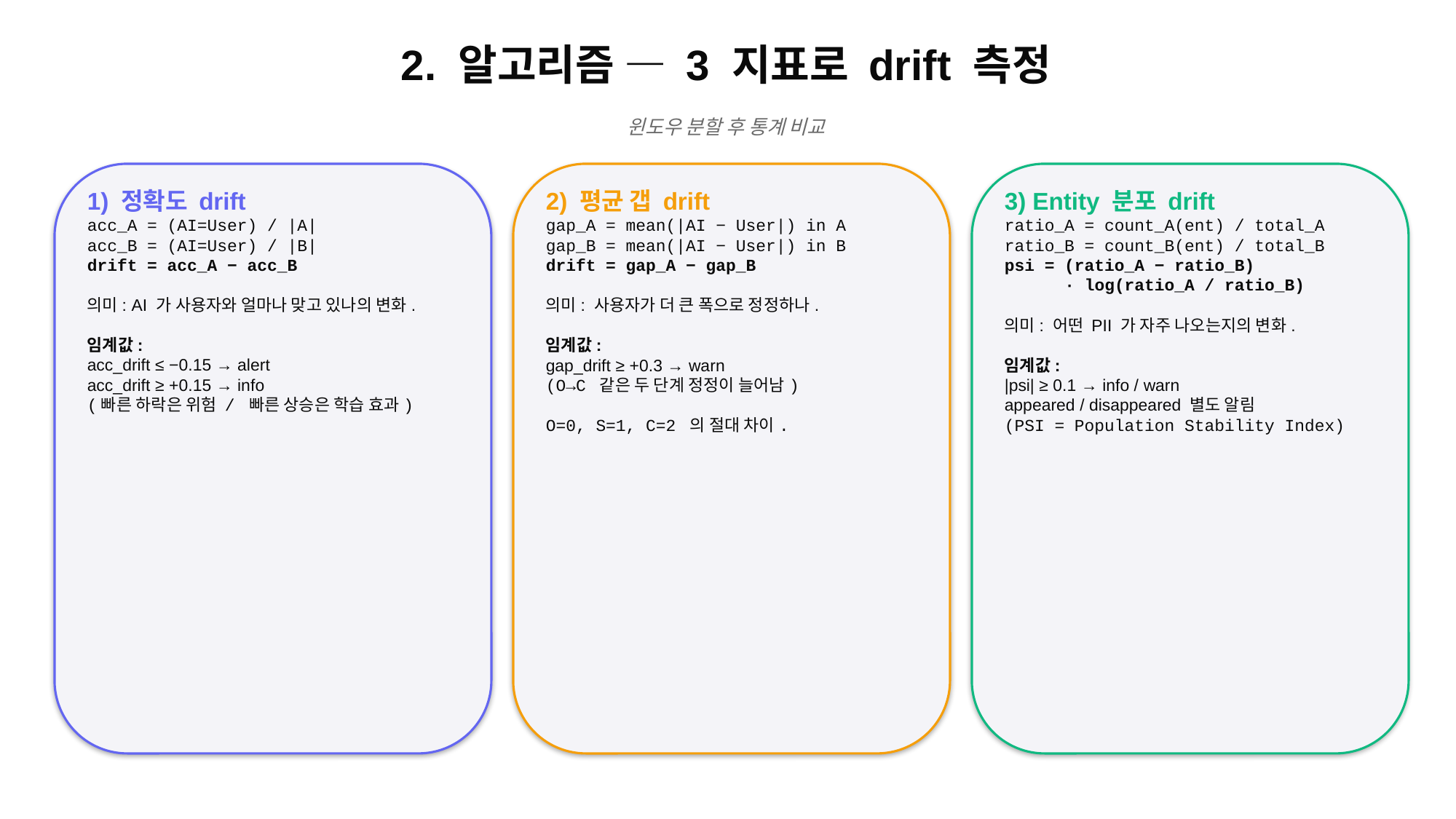

2. 알고리즘 — 3 지표로 drift 측정
윈도우 분할 후 통계 비교

1) 정확도 drift
acc_A = (AI=User) / |A|
acc_B = (AI=User) / |B|
drift = acc_A − acc_B

의미: AI 가 사용자와 얼마나 맞고 있나의 변화.

임계값:
acc_drift ≤ −0.15 → alert
acc_drift ≥ +0.15 → info
(빠른 하락은 위험 / 빠른 상승은 학습 효과)
2) 평균 갭 drift
gap_A = mean(|AI − User|) in A
gap_B = mean(|AI − User|) in B
drift = gap_A − gap_B

의미: 사용자가 더 큰 폭으로 정정하나.

임계값:
gap_drift ≥ +0.3 → warn
(O→C 같은 두 단계 정정이 늘어남)

O=0, S=1, C=2 의 절대 차이.
3) Entity 분포 drift
ratio_A = count_A(ent) / total_A
ratio_B = count_B(ent) / total_B
psi = (ratio_A − ratio_B)
      · log(ratio_A / ratio_B)

의미: 어떤 PII 가 자주 나오는지의 변화.

임계값:
|psi| ≥ 0.1 → info / warn
appeared / disappeared 별도 알림
(PSI = Population Stability Index)